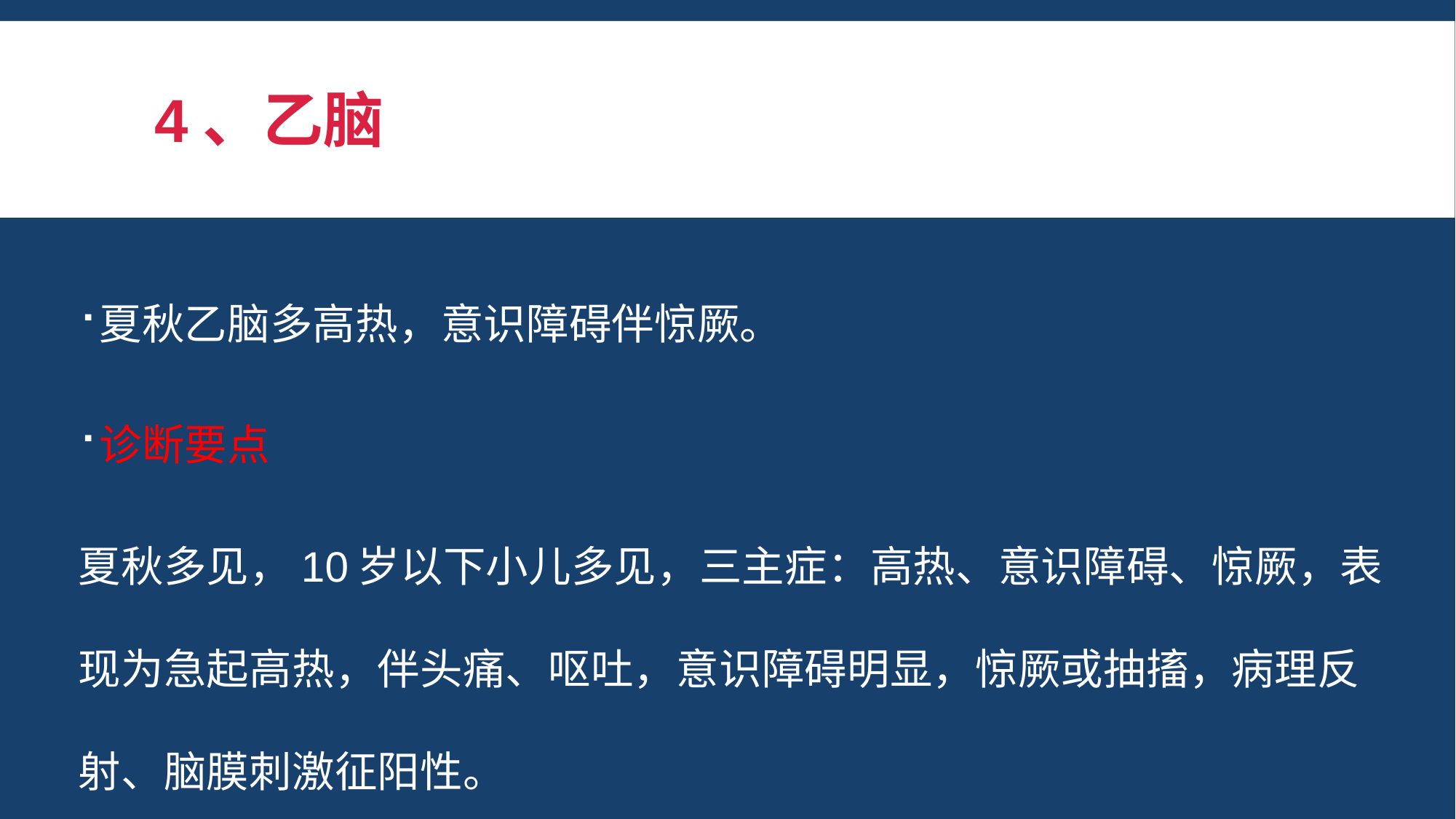

# 4、乙脑
夏秋乙脑多高热，意识障碍伴惊厥。
诊断要点
夏秋多见，10岁以下小儿多见，三主症：高热、意识障碍、惊厥，表现为急起高热，伴头痛、呕吐，意识障碍明显，惊厥或抽搐，病理反射、脑膜刺激征阳性。